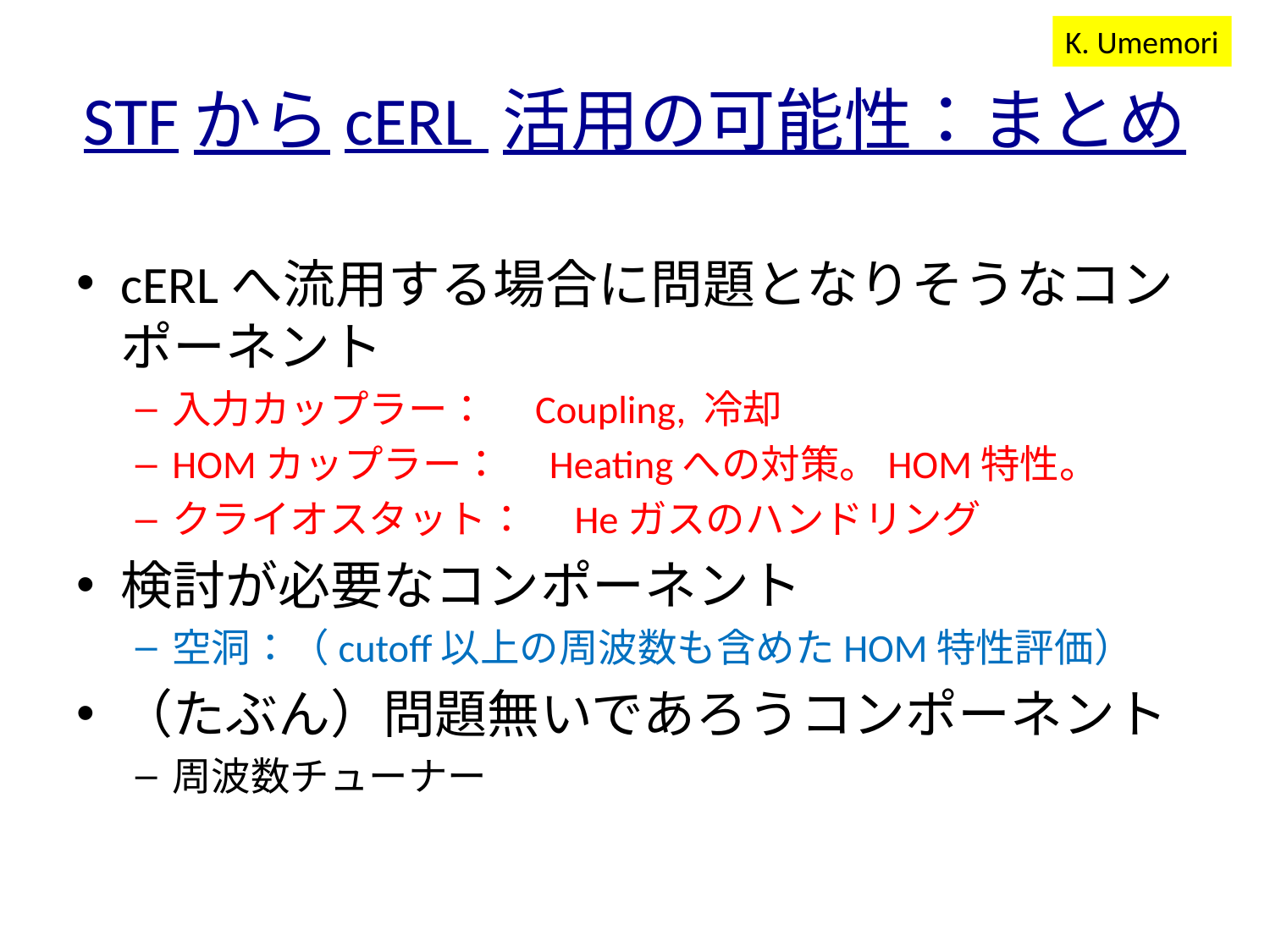

K. Umemori
# STFからcERL 活用の可能性：まとめ
cERLへ流用する場合に問題となりそうなコンポーネント
入力カップラー：　Coupling, 冷却
HOMカップラー：　Heatingへの対策。HOM特性。
クライオスタット：　Heガスのハンドリング
検討が必要なコンポーネント
空洞：（cutoff以上の周波数も含めたHOM特性評価）
（たぶん）問題無いであろうコンポーネント
周波数チューナー